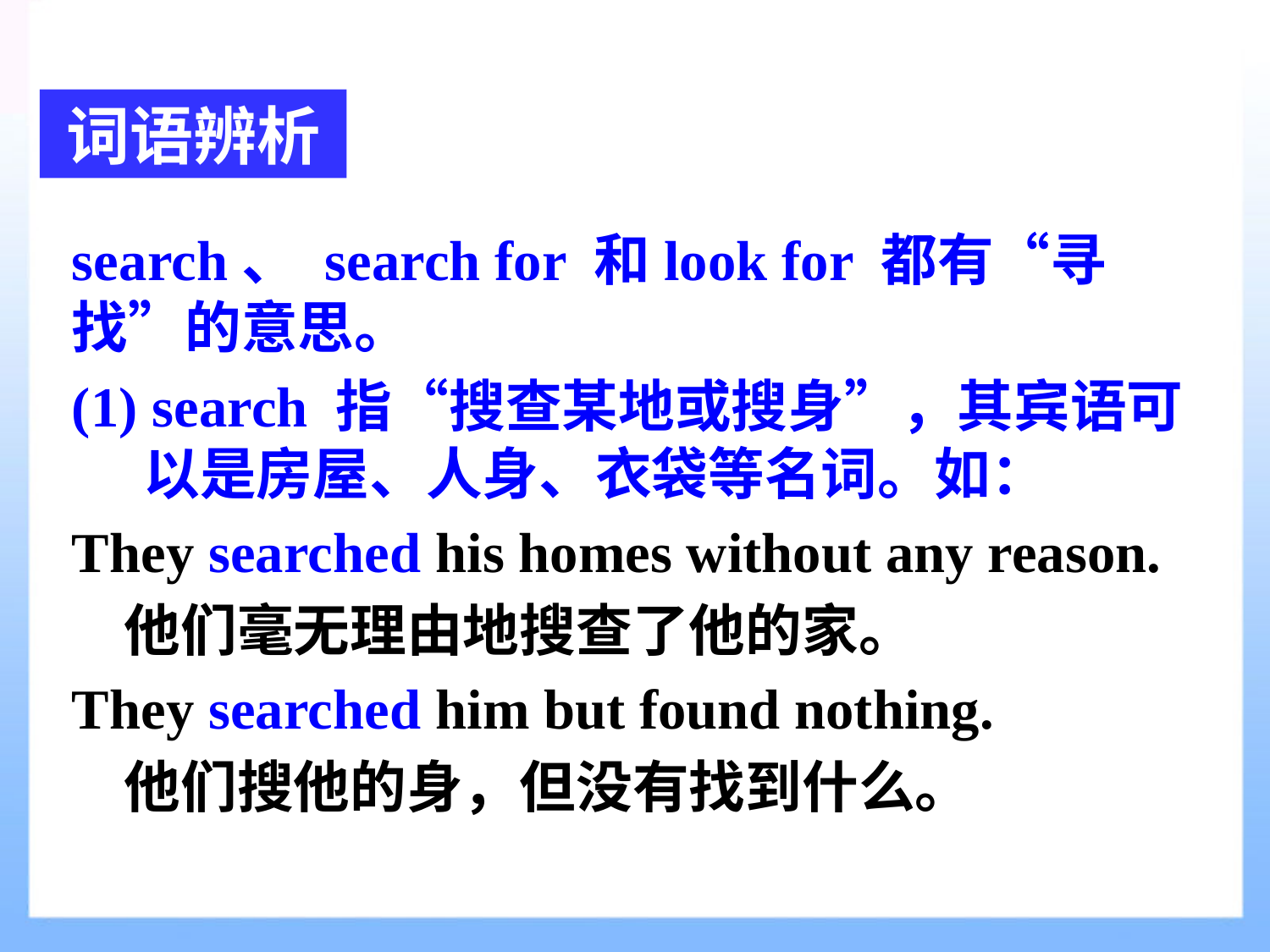

词语辨析
search、 search for 和look for 都有“寻找”的意思。
(1) search 指“搜查某地或搜身”，其宾语可以是房屋、人身、衣袋等名词。如：
They searched his homes without any reason.
   他们毫无理由地搜查了他的家。
They searched him but found nothing.
   他们搜他的身，但没有找到什么。